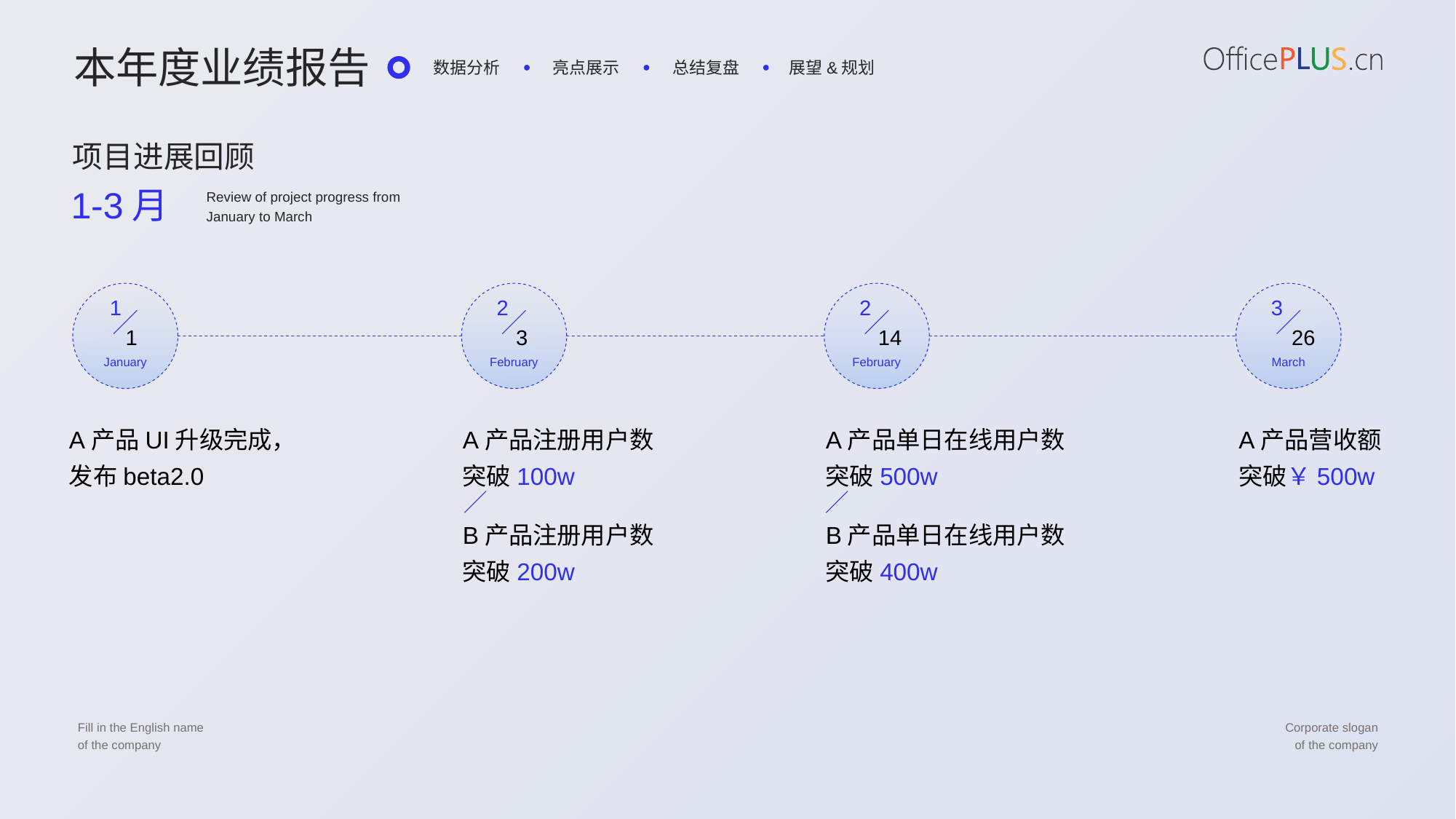

本年度业绩报告

数据分析
亮点展示
总结复盘
展望&规划

项目进展回顾
1-3月
Review of project progress from
January to March

1
1
January

2
3
February

2
14
February

3
26
March
A产品UI升级完成，
发布beta2.0
A产品注册用户数
突破100w
A产品单日在线用户数
突破500w
A产品营收额
突破￥500w
B产品注册用户数
突破200w
B产品单日在线用户数
突破400w
Fill in the English name
of the company
Corporate slogan
of the company